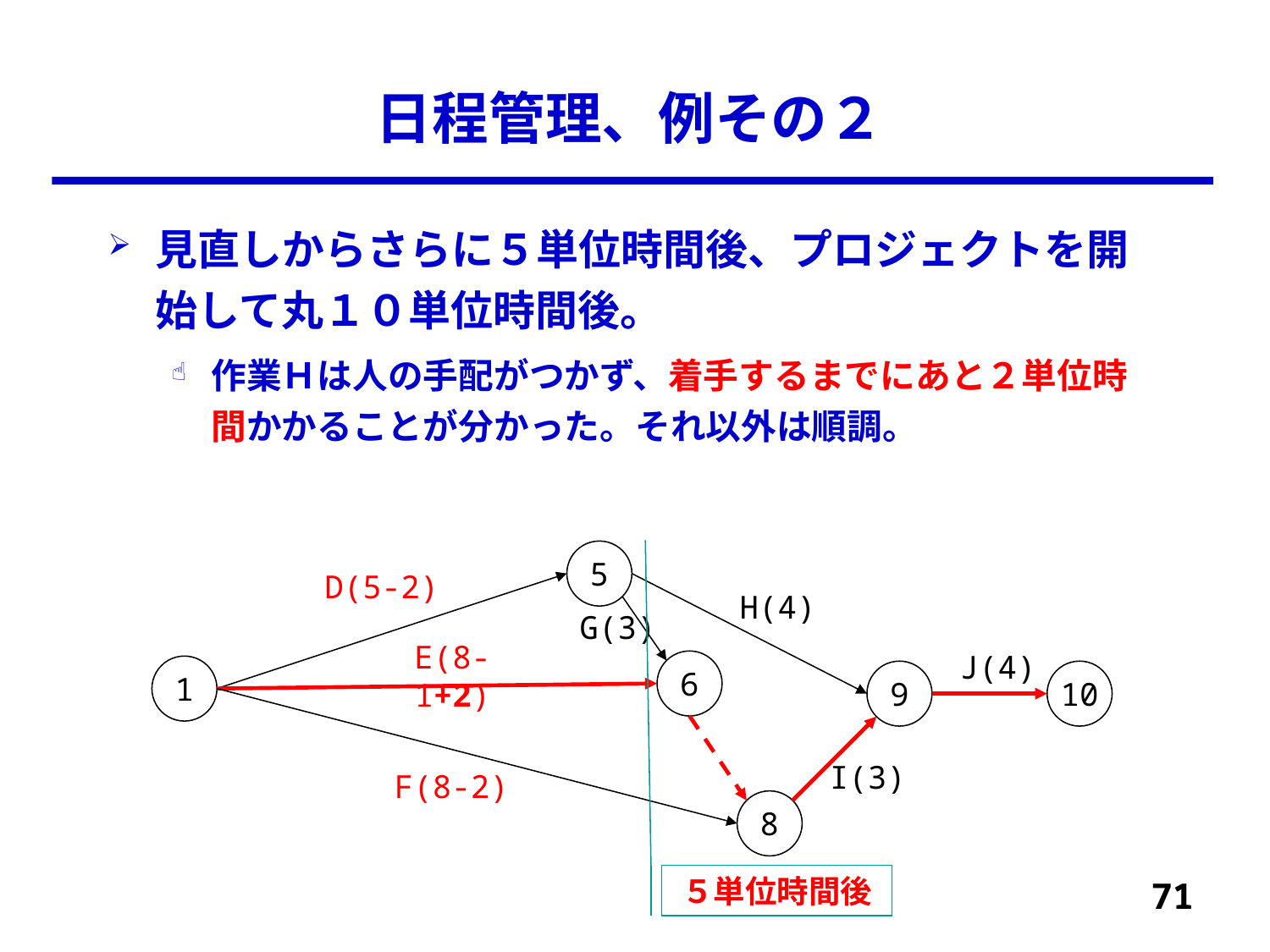

# 日程管理、例その２
見直しからさらに５単位時間後、プロジェクトを開始して丸１０単位時間後。
作業Ｈは人の手配がつかず、着手するまでにあと２単位時間かかることが分かった。それ以外は順調。
5
D(5-2)
H(4)
G(3)
E(8-1+2)
J(4)
6
1
9
10
I(3)
F(8-2)
8
５単位時間後
71